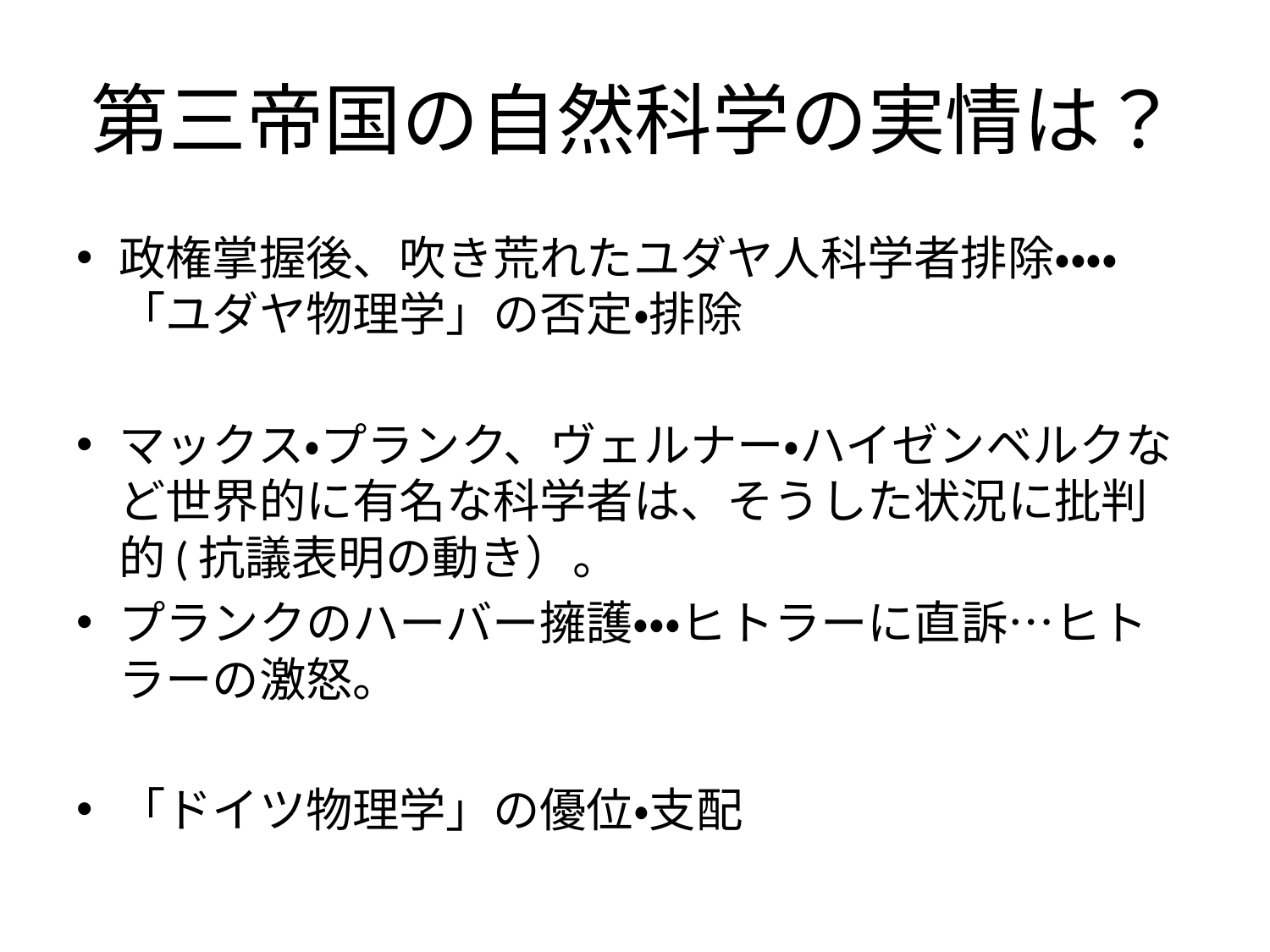

# 第三帝国の自然科学の実情は？
政権掌握後、吹き荒れたユダヤ人科学者排除・・・・「ユダヤ物理学」の否定・排除

マックス・プランク、ヴェルナー・ハイゼンベルクなど世界的に有名な科学者は、そうした状況に批判的(抗議表明の動き）。
プランクのハーバー擁護・・・ヒトラーに直訴…ヒトラーの激怒。

「ドイツ物理学」の優位・支配